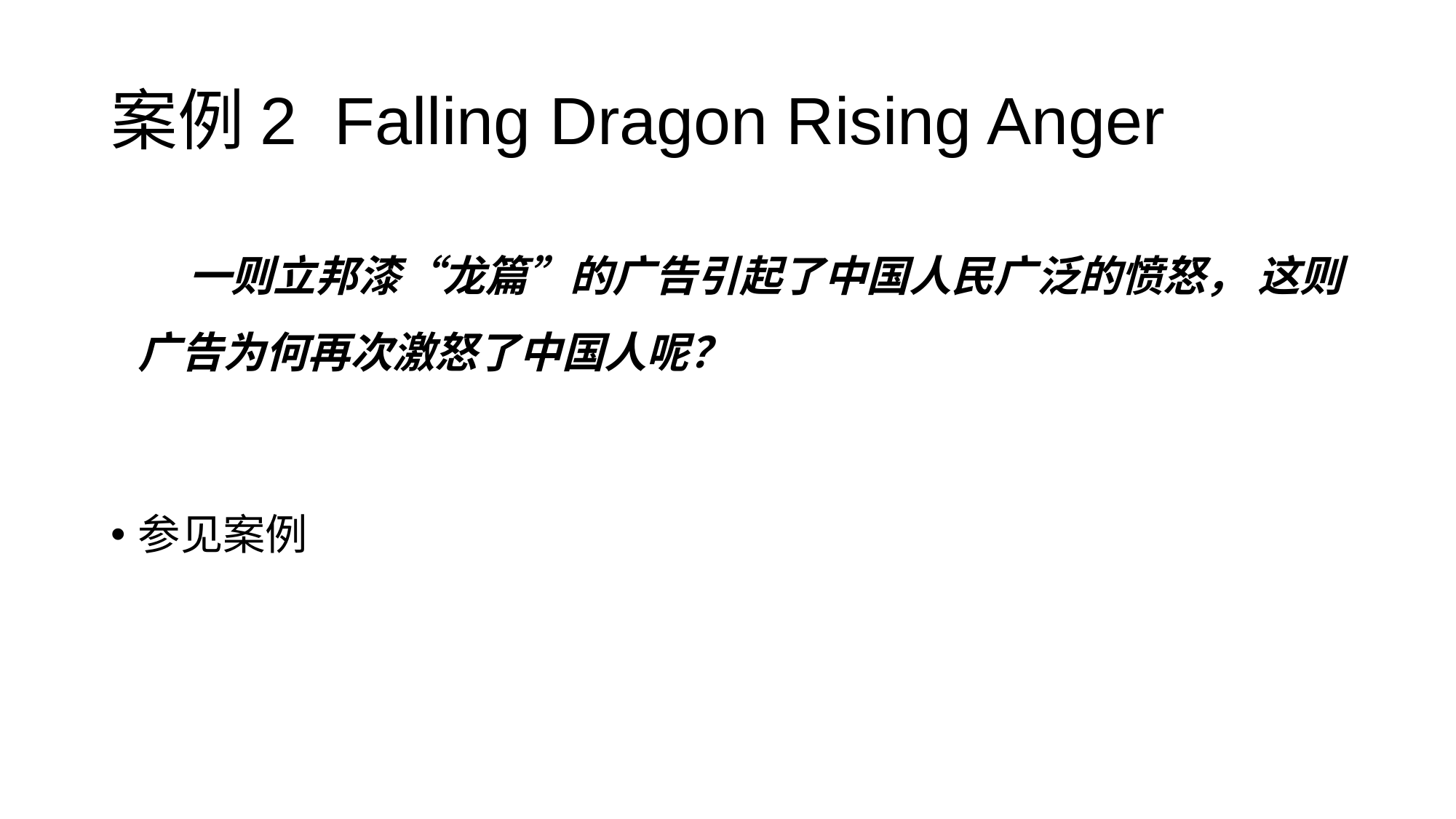

# 案例2  Falling Dragon Rising Anger
       一则立邦漆“龙篇”的广告引起了中国人民广泛的愤怒， 这则广告为何再次激怒了中国人呢？

参见案例